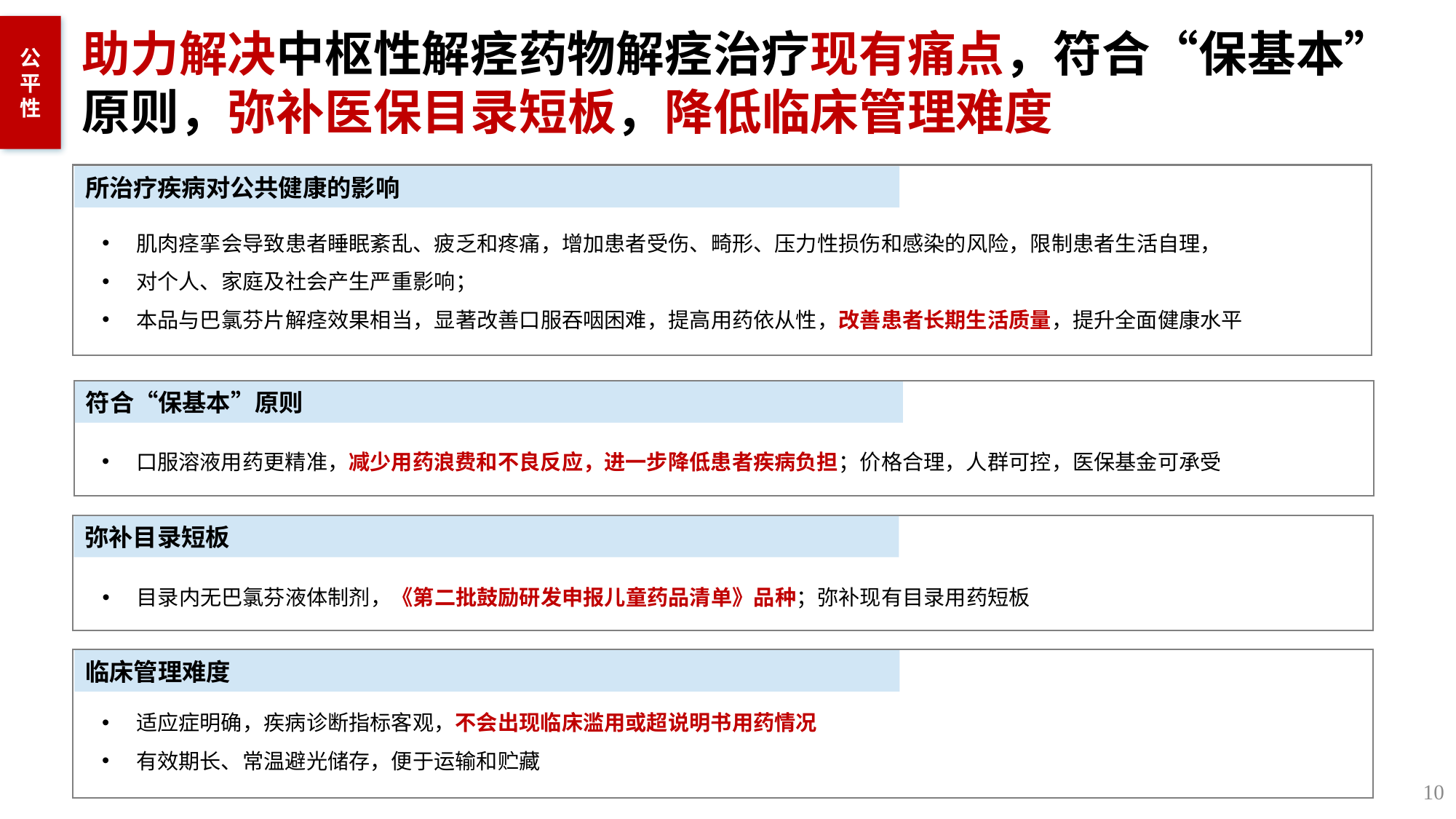

助力解决中枢性解痉药物解痉治疗现有痛点，符合“保基本”原则，弥补医保目录短板，降低临床管理难度
公平性

所治疗疾病对公共健康的影响
肌肉痉挛会导致患者睡眠紊乱、疲乏和疼痛，增加患者受伤、畸形、压力性损伤和感染的风险，限制患者生活自理，
对个人、家庭及社会产生严重影响；
本品与巴氯芬片解痉效果相当，显著改善口服吞咽困难，提高用药依从性，改善患者长期生活质量，提升全面健康水平

符合“保基本”原则
口服溶液用药更精准，减少用药浪费和不良反应，进一步降低患者疾病负担；价格合理，人群可控，医保基金可承受

弥补目录短板
目录内无巴氯芬液体制剂，《第二批鼓励研发申报儿童药品清单》品种；弥补现有目录用药短板

临床管理难度
适应症明确，疾病诊断指标客观，不会出现临床滥用或超说明书用药情况
有效期长、常温避光储存，便于运输和贮藏
10